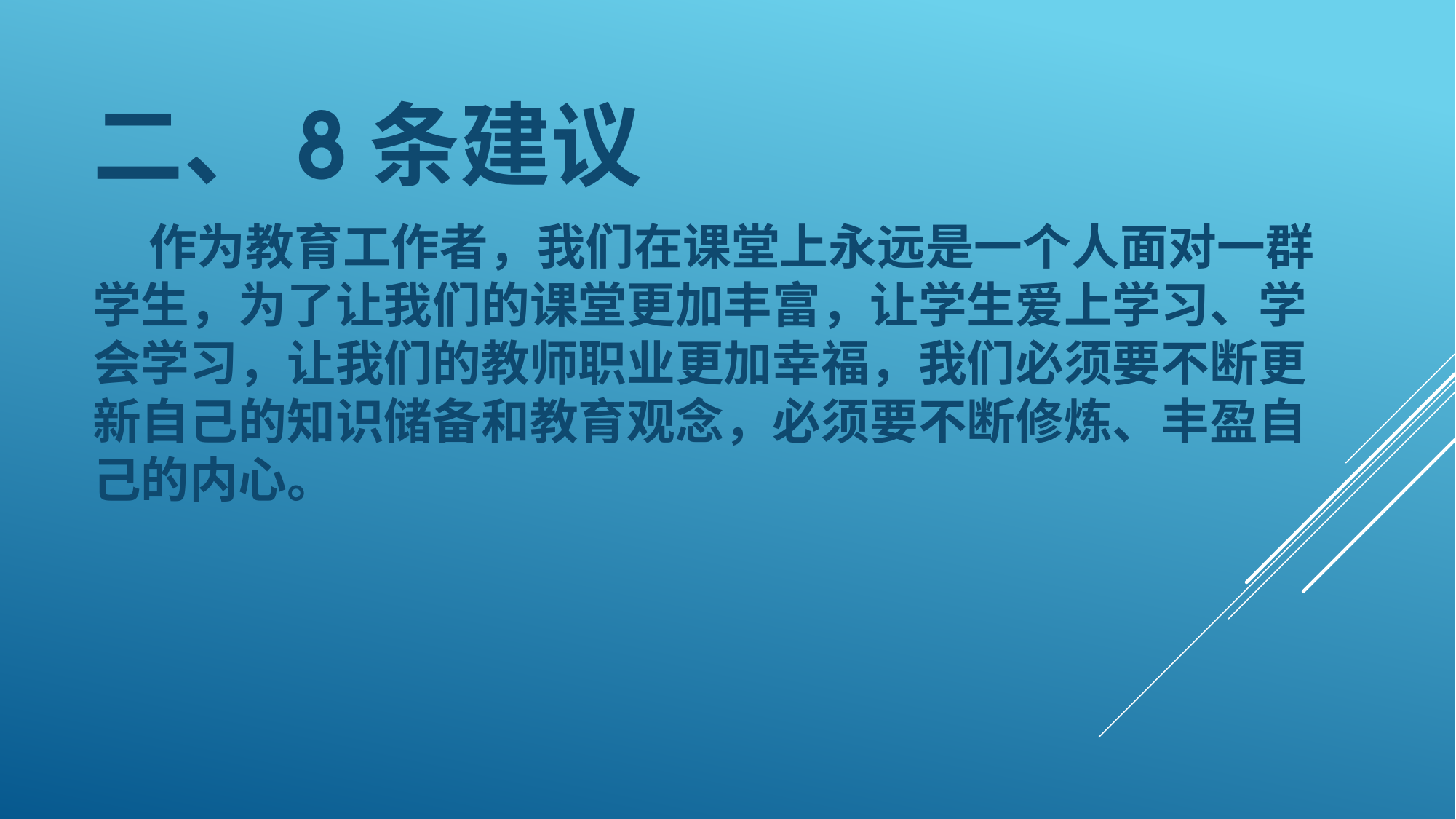

二、8条建议
    作为教育工作者，我们在课堂上永远是一个人面对一群学生，为了让我们的课堂更加丰富，让学生爱上学习、学会学习，让我们的教师职业更加幸福，我们必须要不断更新自己的知识储备和教育观念，必须要不断修炼、丰盈自己的内心。